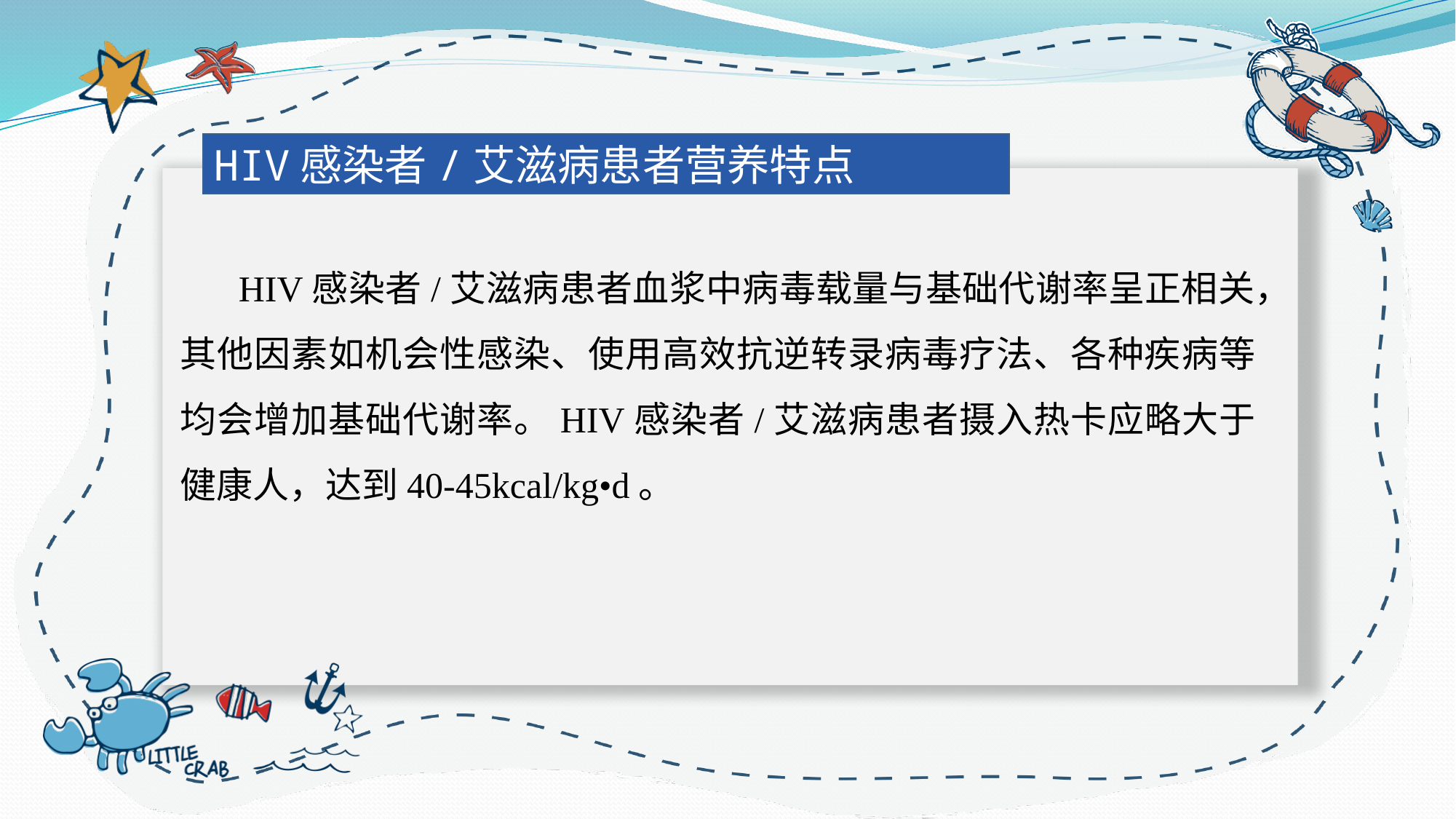

HIV感染者/艾滋病患者营养特点
   HIV感染者/艾滋病患者血浆中病毒载量与基础代谢率呈正相关，其他因素如机会性感染、使用高效抗逆转录病毒疗法、各种疾病等均会增加基础代谢率。HIV感染者/艾滋病患者摄入热卡应略大于健康人，达到40-45kcal/kg•d。